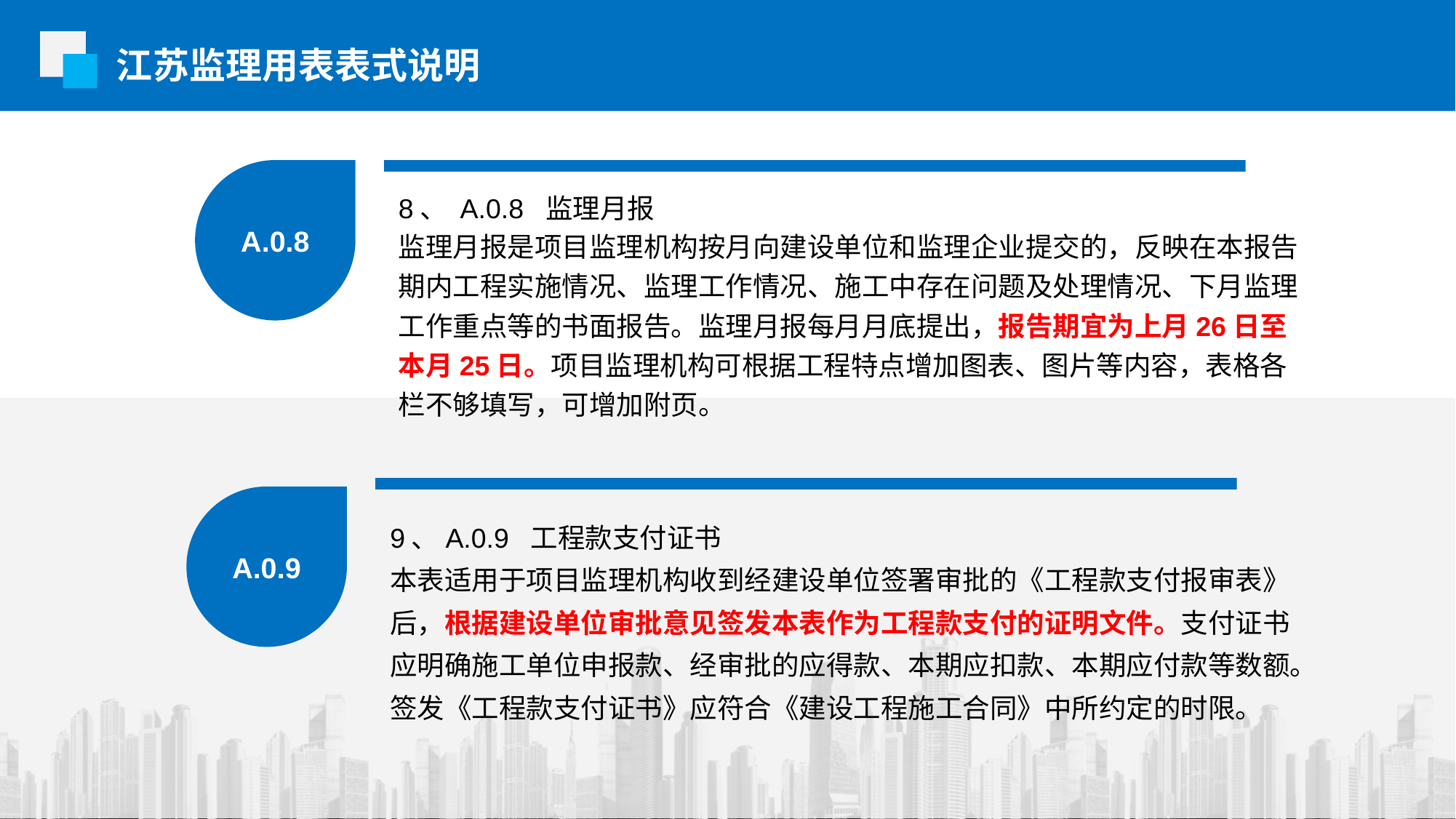

江苏监理用表表式说明

A.0.8

8、 A.0.8  监理月报
监理月报是项目监理机构按月向建设单位和监理企业提交的，反映在本报告期内工程实施情况、监理工作情况、施工中存在问题及处理情况、下月监理工作重点等的书面报告。监理月报每月月底提出，报告期宜为上月26日至本月25日。项目监理机构可根据工程特点增加图表、图片等内容，表格各栏不够填写，可增加附页。

A.0.9
9、A.0.9  工程款支付证书
本表适用于项目监理机构收到经建设单位签署审批的《工程款支付报审表》后，根据建设单位审批意见签发本表作为工程款支付的证明文件。支付证书应明确施工单位申报款、经审批的应得款、本期应扣款、本期应付款等数额。签发《工程款支付证书》应符合《建设工程施工合同》中所约定的时限。